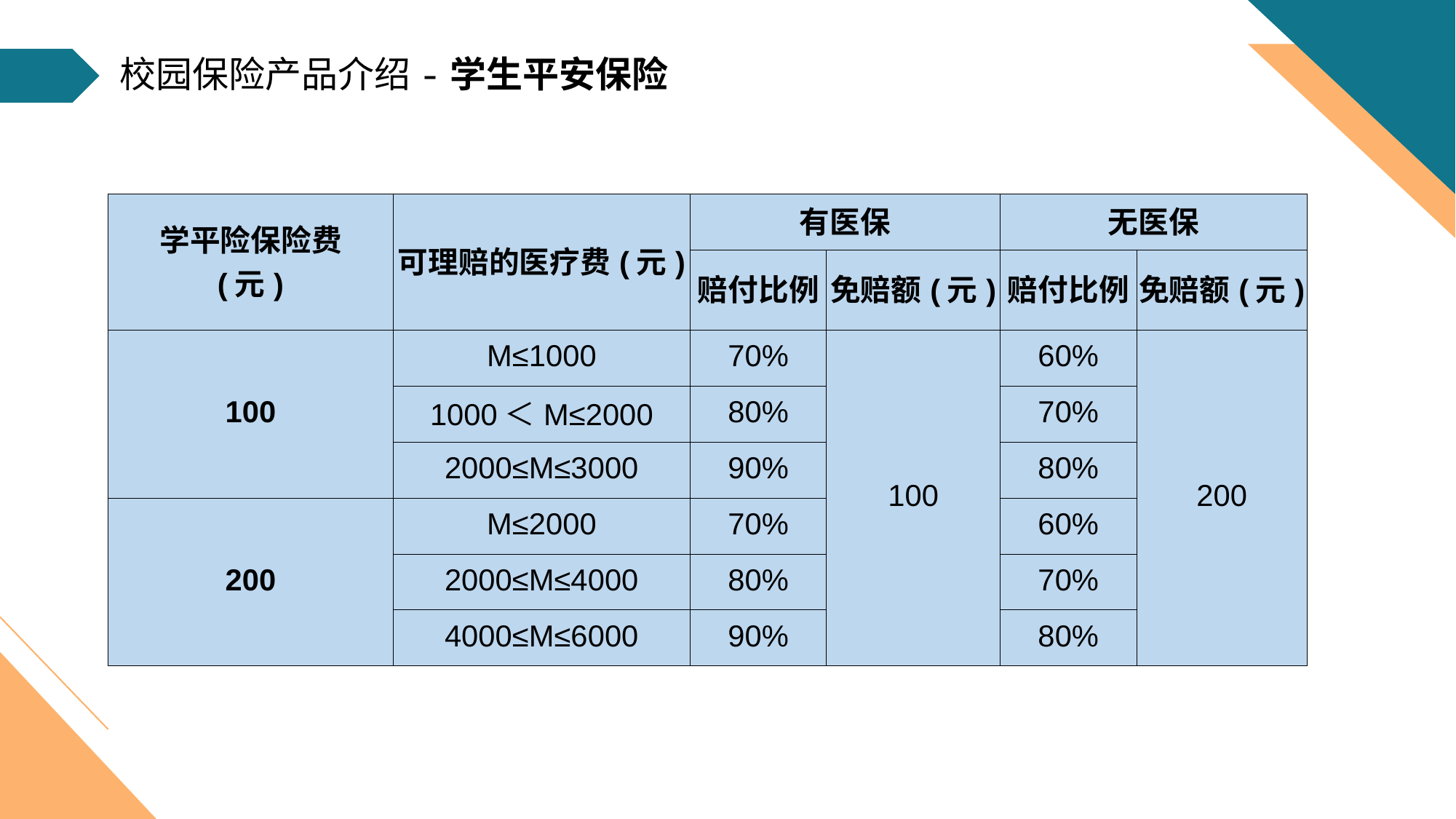

校园保险产品介绍-学生平安保险

| 学平险保险费 (元) | 可理赔的医疗费(元) | 有医保 |  | 无医保 |  |
| --- | --- | --- | --- | --- | --- |
|  |  | 赔付比例 | 免赔额(元) | 赔付比例 | 免赔额(元) |
| 100 | M≤1000 | 70% | 100 | 60% | 200 |
|  | 1000＜M≤2000 | 80% |  | 70% |  |
|  | 2000≤M≤3000 | 90% |  | 80% |  |
| 200 | M≤2000 | 70% |  | 60% |  |
|  | 2000≤M≤4000 | 80% |  | 70% |  |
|  | 4000≤M≤6000 | 90% |  | 80% |  |